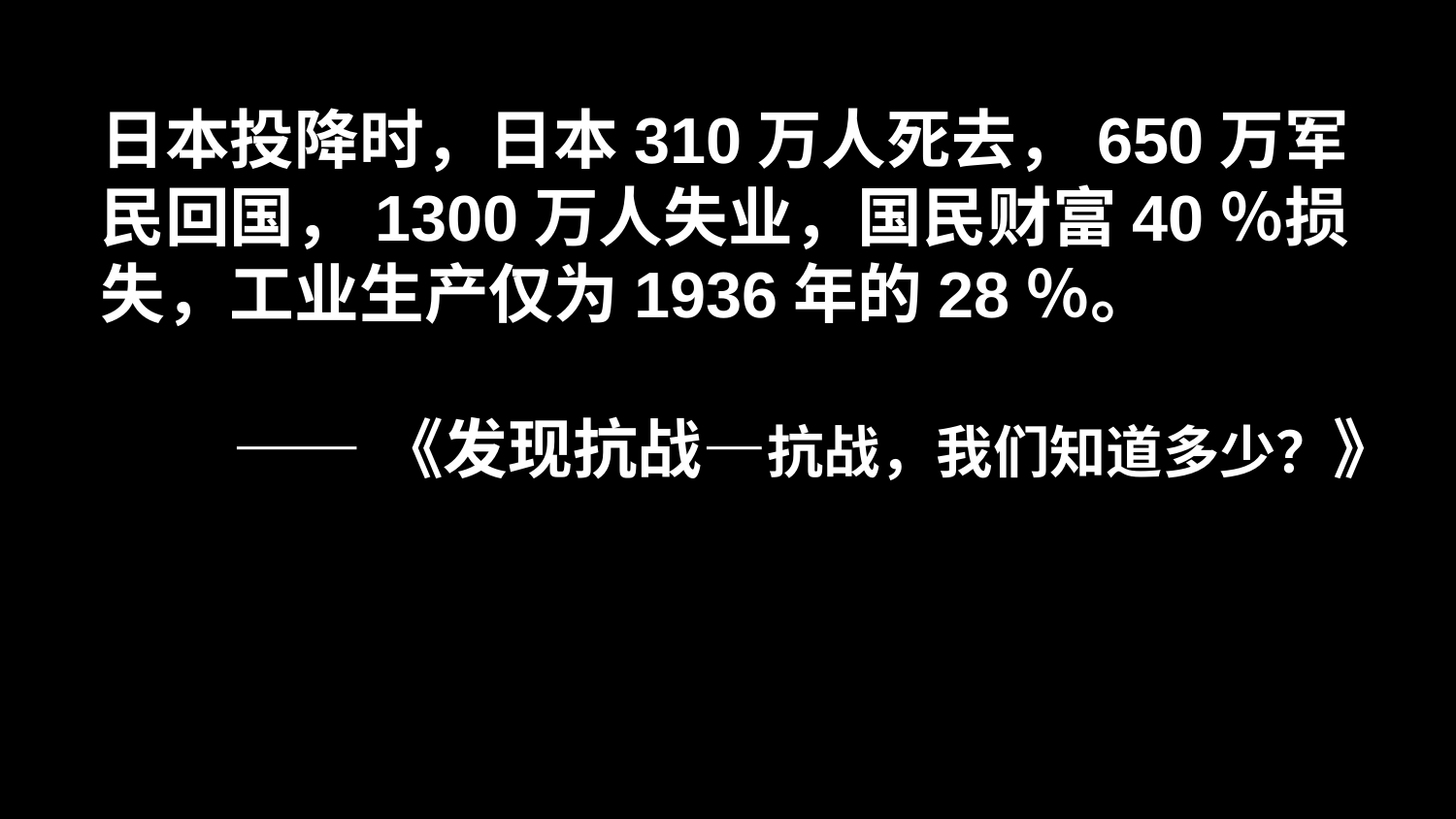

日本投降时，日本310万人死去，650万军民回国，1300万人失业，国民财富40％损失，工业生产仅为1936年的28％。

         ——《发现抗战—抗战，我们知道多少？》